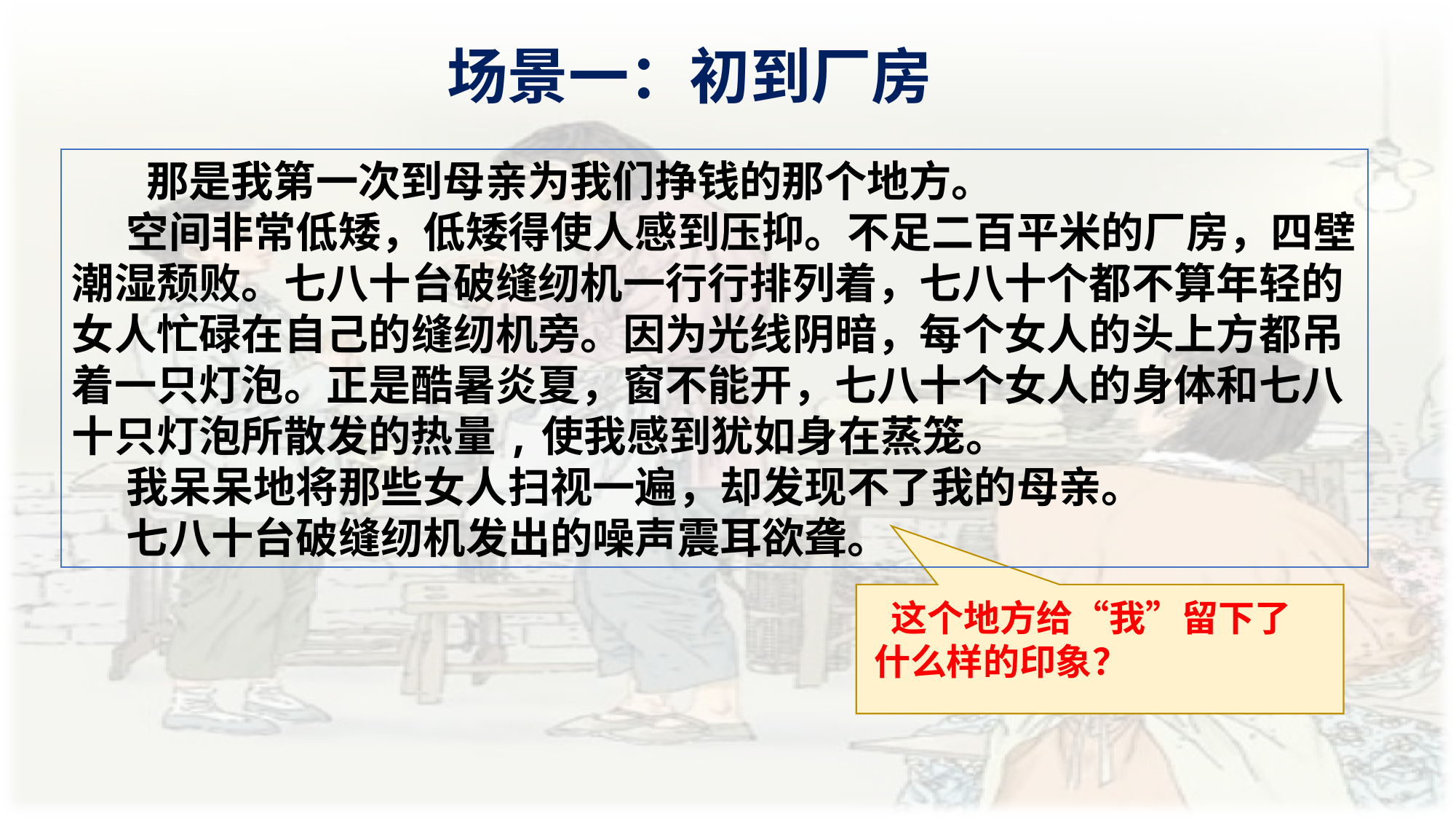

场景一：初到厂房
 那是我第一次到母亲为我们挣钱的那个地方。
空间非常低矮，低矮得使人感到压抑。不足二百平米的厂房，四壁潮湿颓败。七八十台破缝纫机一行行排列着，七八十个都不算年轻的女人忙碌在自己的缝纫机旁。因为光线阴暗，每个女人的头上方都吊着一只灯泡。正是酷暑炎夏，窗不能开，七八十个女人的身体和七八十只灯泡所散发的热量,使我感到犹如身在蒸笼。
我呆呆地将那些女人扫视一遍，却发现不了我的母亲。
七八十台破缝纫机发出的噪声震耳欲聋。

 这个地方给“我”留下了什么样的印象？